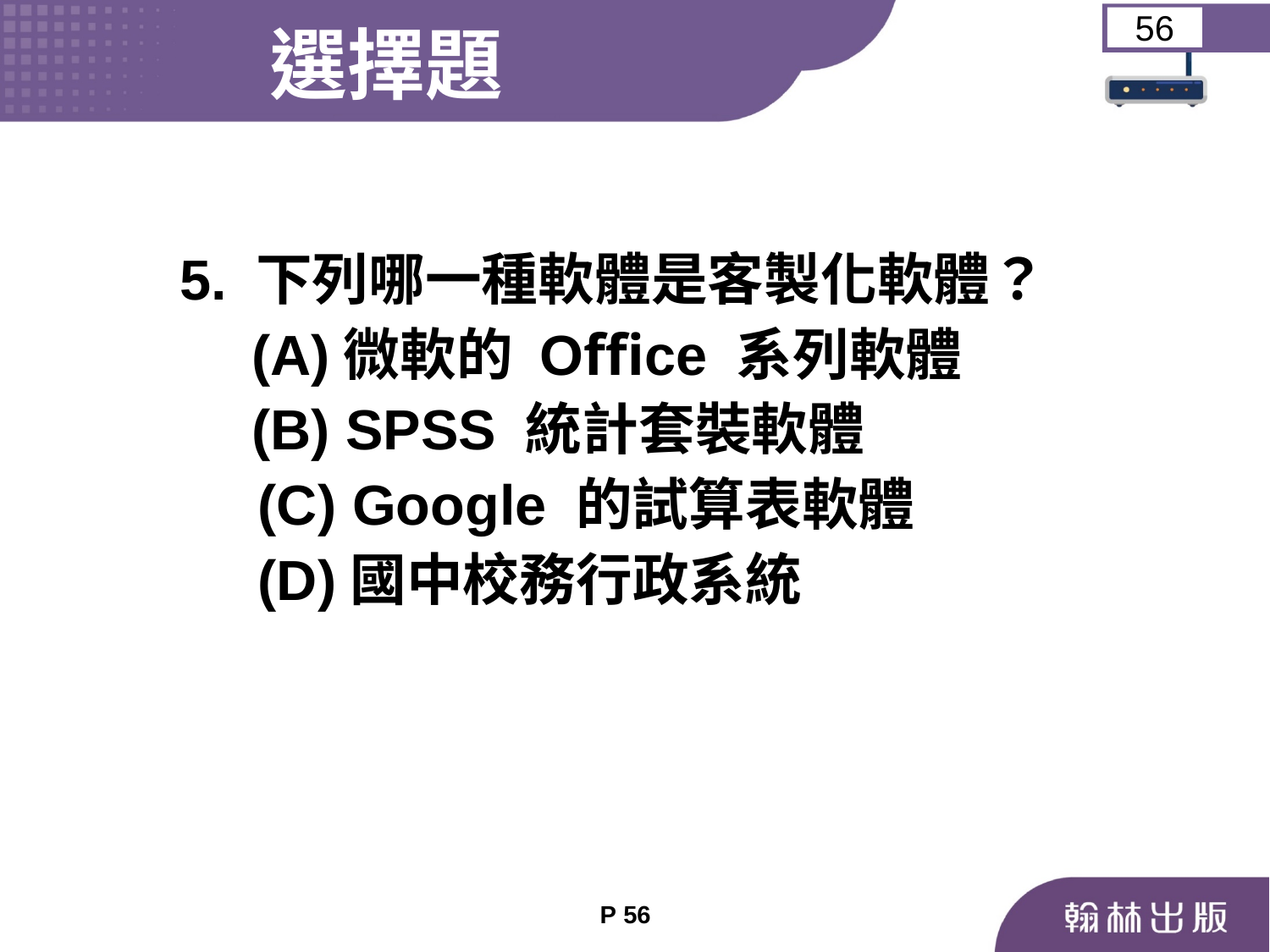

選擇題

56
 5. 下列哪一種軟體是客製化軟體？
	    (A)微軟的 Oﬃce 系列軟體
	    (B) SPSS 統計套裝軟體
      (C) Google 的試算表軟體
      (D)國中校務行政系統

P 56